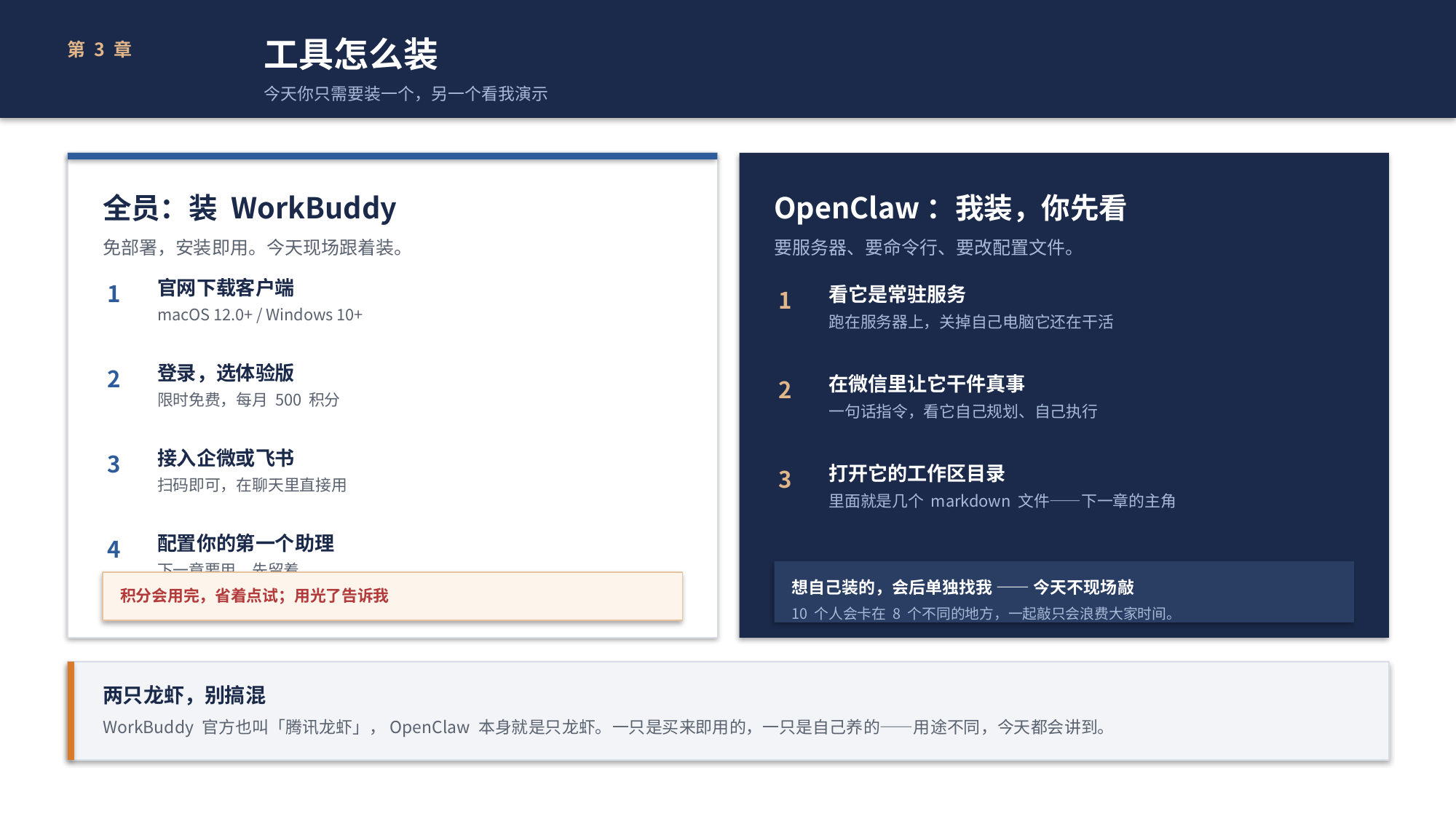

工具怎么装
今天你只需要装一个，另一个看我演示
第 3 章

全员：装 WorkBuddy
免部署，安装即用。今天现场跟着装。
OpenClaw：我装，你先看
要服务器、要命令行、要改配置文件。
1
官网下载客户端
macOS 12.0+ / Windows 10+
1
看它是常驻服务
跑在服务器上，关掉自己电脑它还在干活
2
登录，选体验版
限时免费，每月 500 积分
2
在微信里让它干件真事
一句话指令，看它自己规划、自己执行
3
接入企微或飞书
扫码即可，在聊天里直接用
3
打开它的工作区目录
里面就是几个 markdown 文件——下一章的主角
4
配置你的第一个助理
下一章要用，先留着

想自己装的，会后单独找我 —— 今天不现场敲
10 个人会卡在 8 个不同的地方，一起敲只会浪费大家时间。
积分会用完，省着点试；用光了告诉我

两只龙虾，别搞混
WorkBuddy 官方也叫「腾讯龙虾」，OpenClaw 本身就是只龙虾。一只是买来即用的，一只是自己养的——用途不同，今天都会讲到。